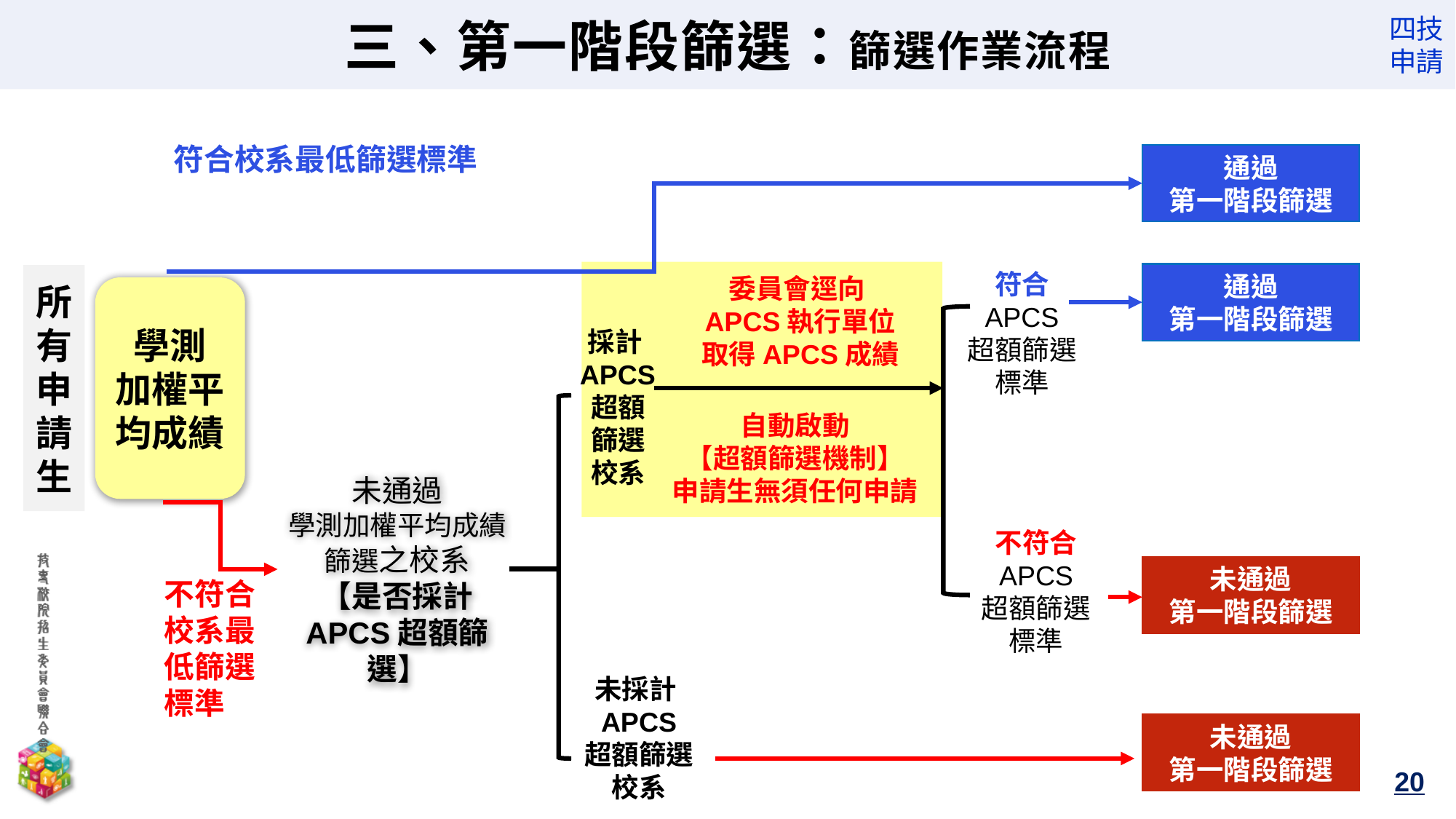

三、第一階段篩選：篩選作業流程
符合校系最低篩選標準
通過
第一階段篩選

符合
APCS
超額篩選
標準
通過
第一階段篩選
所有申請生
委員會逕向APCS執行單位取得APCS成績
學測
加權平均成績

採計APCS超額篩選
校系

自動啟動
【超額篩選機制】
申請生無須任何申請
未通過
學測加權平均成績篩選之校系
【是否採計
APCS超額篩選】
不符合
APCS
超額篩選
標準
未通過
第一階段篩選
不符合
校系最低篩選標準
未採計APCS
超額篩選
校系
未通過
第一階段篩選
20